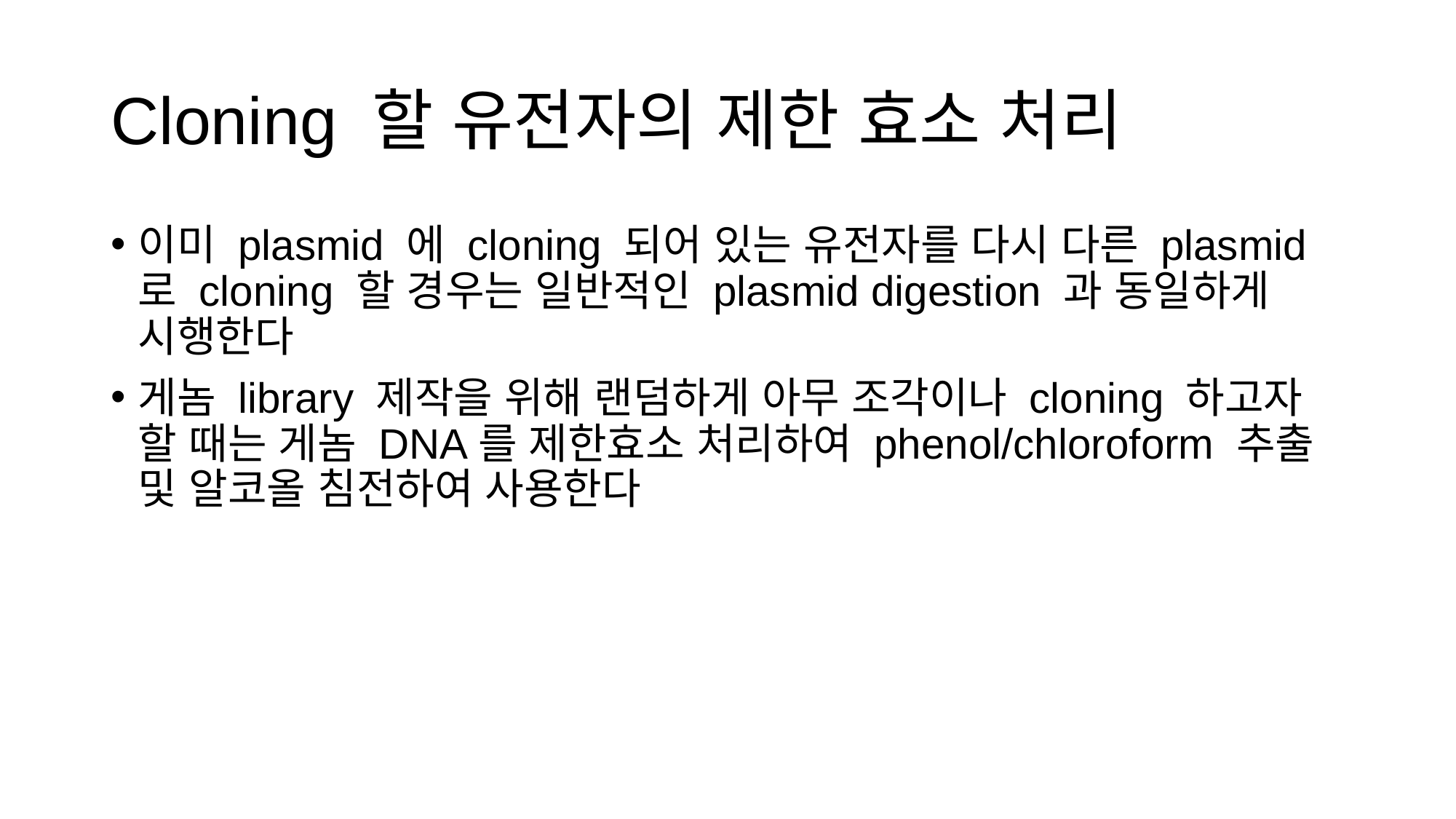

# Cloning 할 유전자의 제한 효소 처리
이미 plasmid 에 cloning 되어 있는 유전자를 다시 다른 plasmid 로 cloning 할 경우는 일반적인 plasmid digestion 과 동일하게 시행한다
게놈 library 제작을 위해 랜덤하게 아무 조각이나 cloning 하고자 할 때는 게놈 DNA를 제한효소 처리하여 phenol/chloroform 추출 및 알코올 침전하여 사용한다